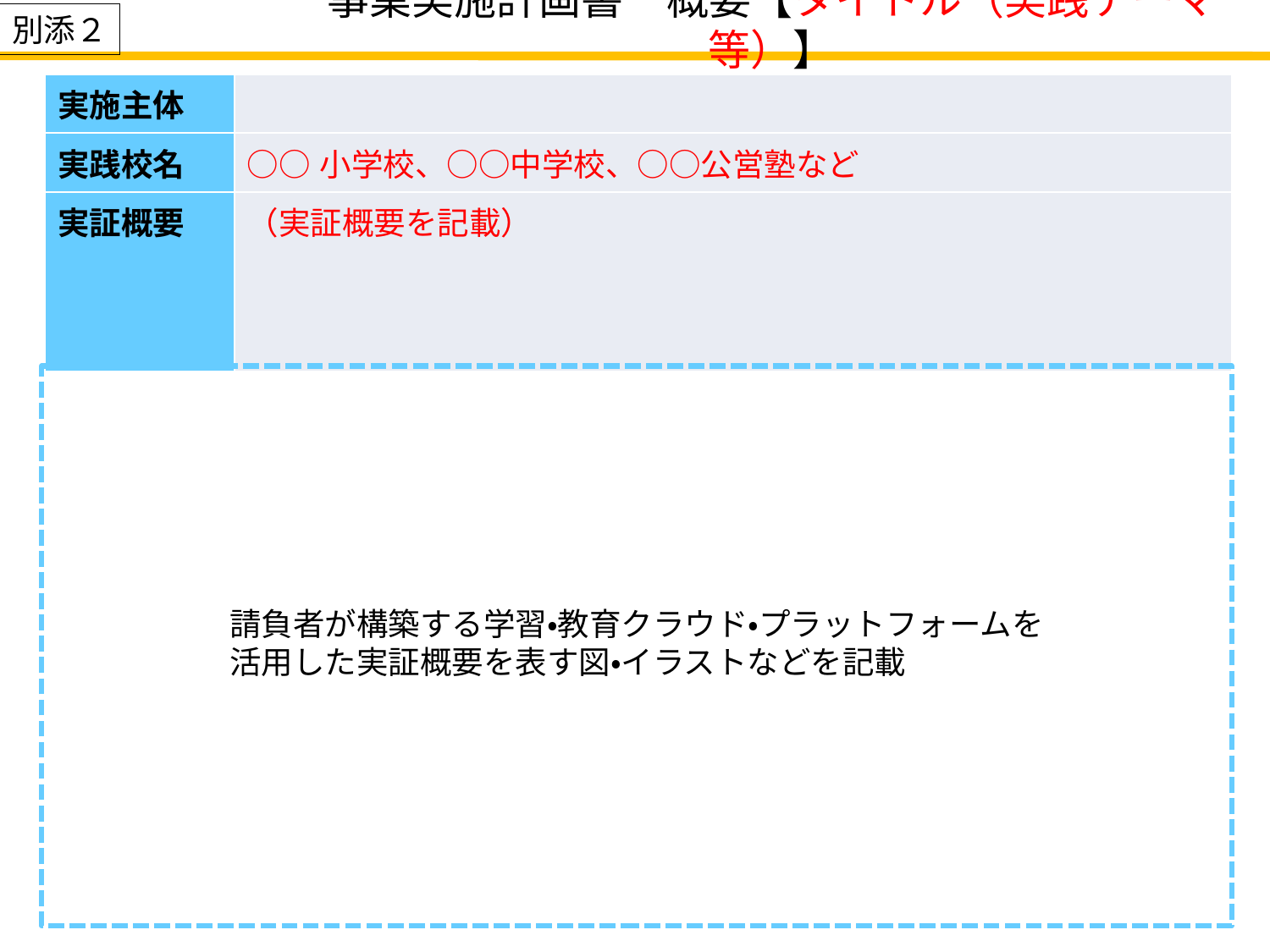

事業実施計画書　概要【タイトル（実践テーマ等）】
別添２
| 実施主体 |  |
| --- | --- |
| 実践校名 | ○○小学校、○○中学校、○○公営塾など |
| 実証概要 | （実証概要を記載） |

請負者が構築する学習・教育クラウド・プラットフォームを
活用した実証概要を表す図・イラストなどを記載